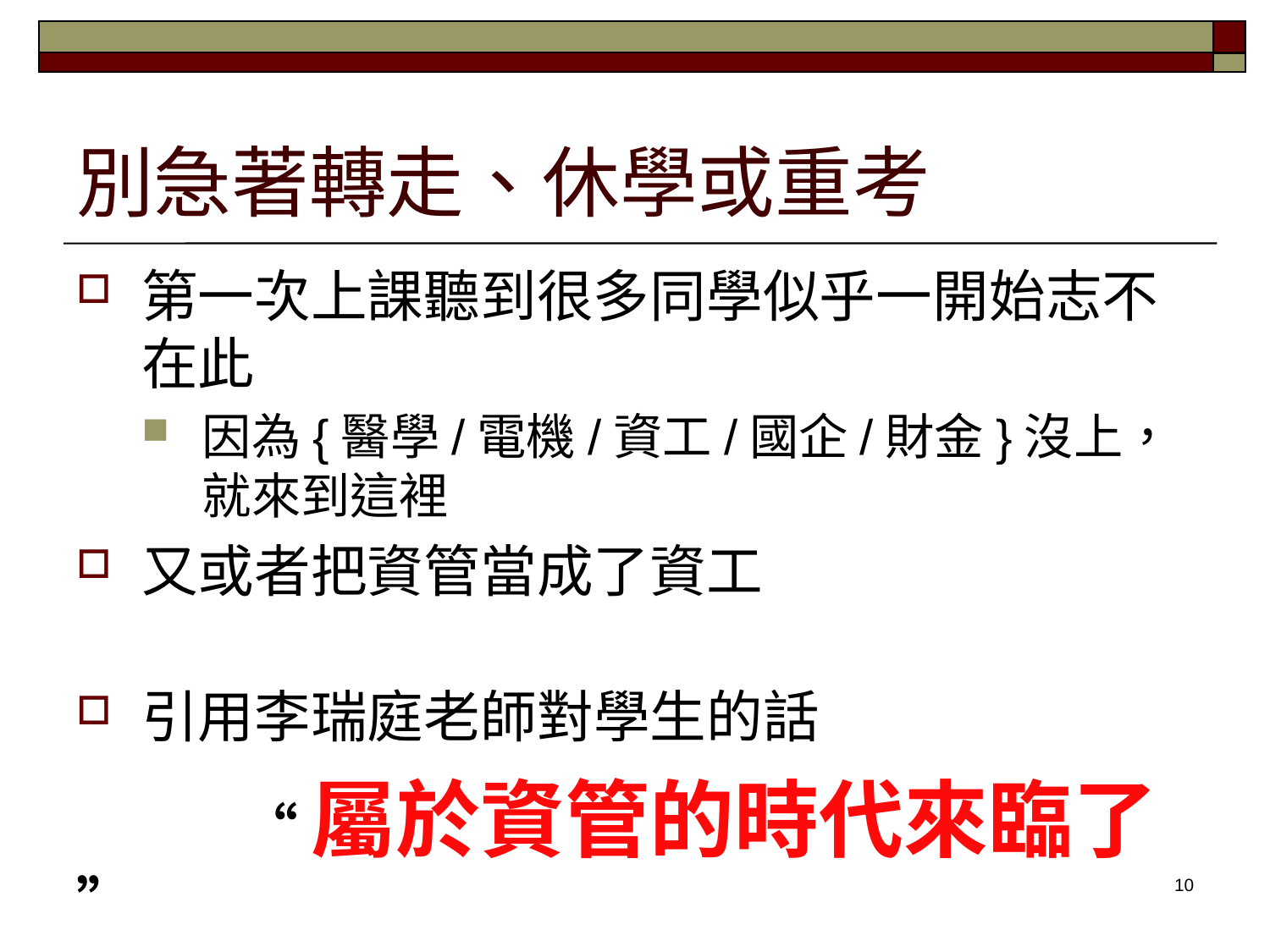

# 別急著轉走、休學或重考
第一次上課聽到很多同學似乎一開始志不在此
因為{醫學/電機/資工/國企/財金}沒上，就來到這裡
又或者把資管當成了資工

引用李瑞庭老師對學生的話
             “屬於資管的時代來臨了”

10